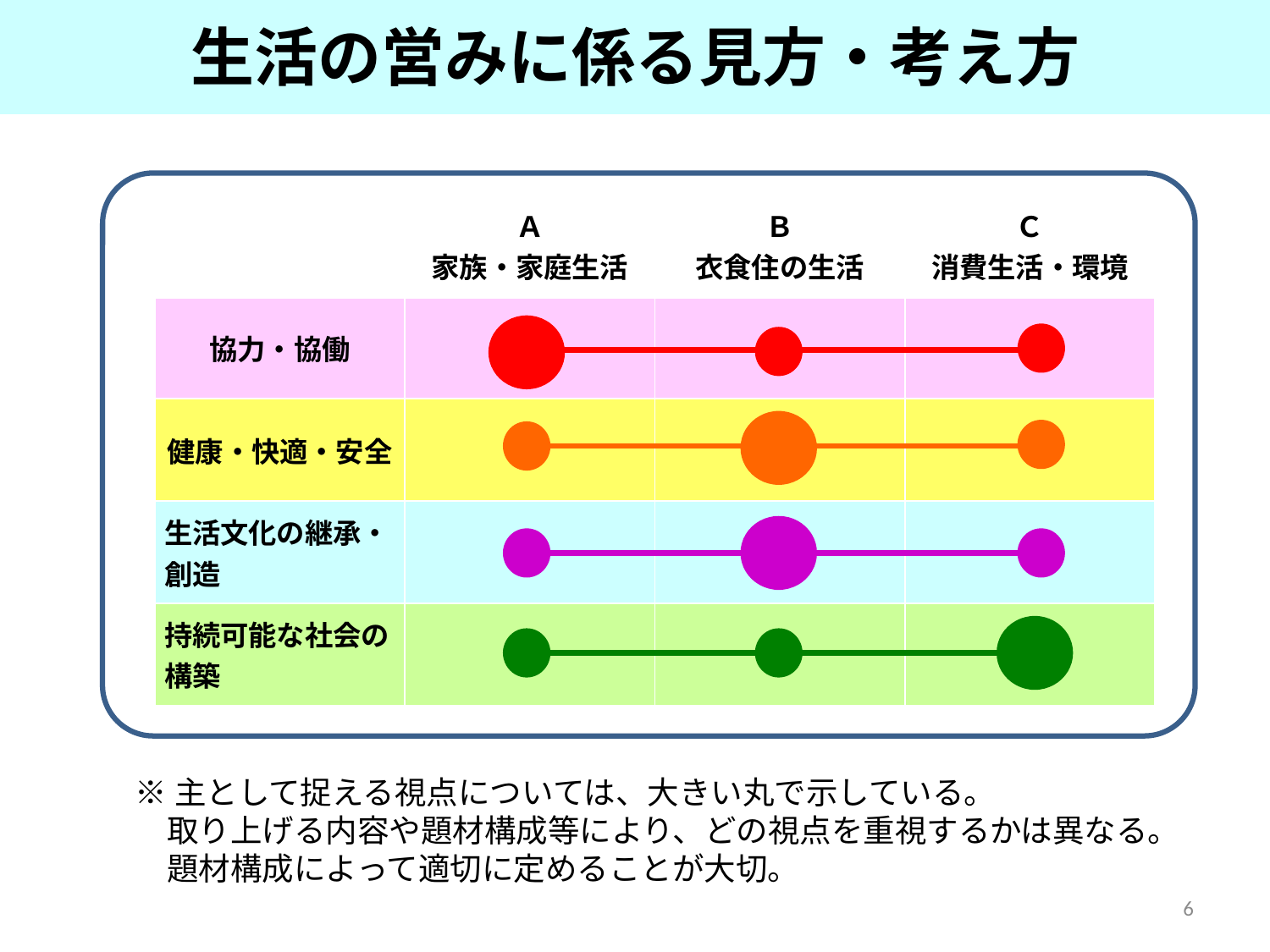

生活の営みに係る見方・考え方

|  | Ａ 家族・家庭生活 | Ｂ 衣食住の生活 | Ｃ 消費生活・環境 |
| --- | --- | --- | --- |
| 協力・協働 |  |  |  |
| 健康・快適・安全 |  |  |  |
| 生活文化の継承・創造 |  |  |  |
| 持続可能な社会の構築 |  |  |  |

※主として捉える視点については、大きい丸で示している。
　取り上げる内容や題材構成等により、どの視点を重視するかは異なる。
　題材構成によって適切に定めることが大切。
6